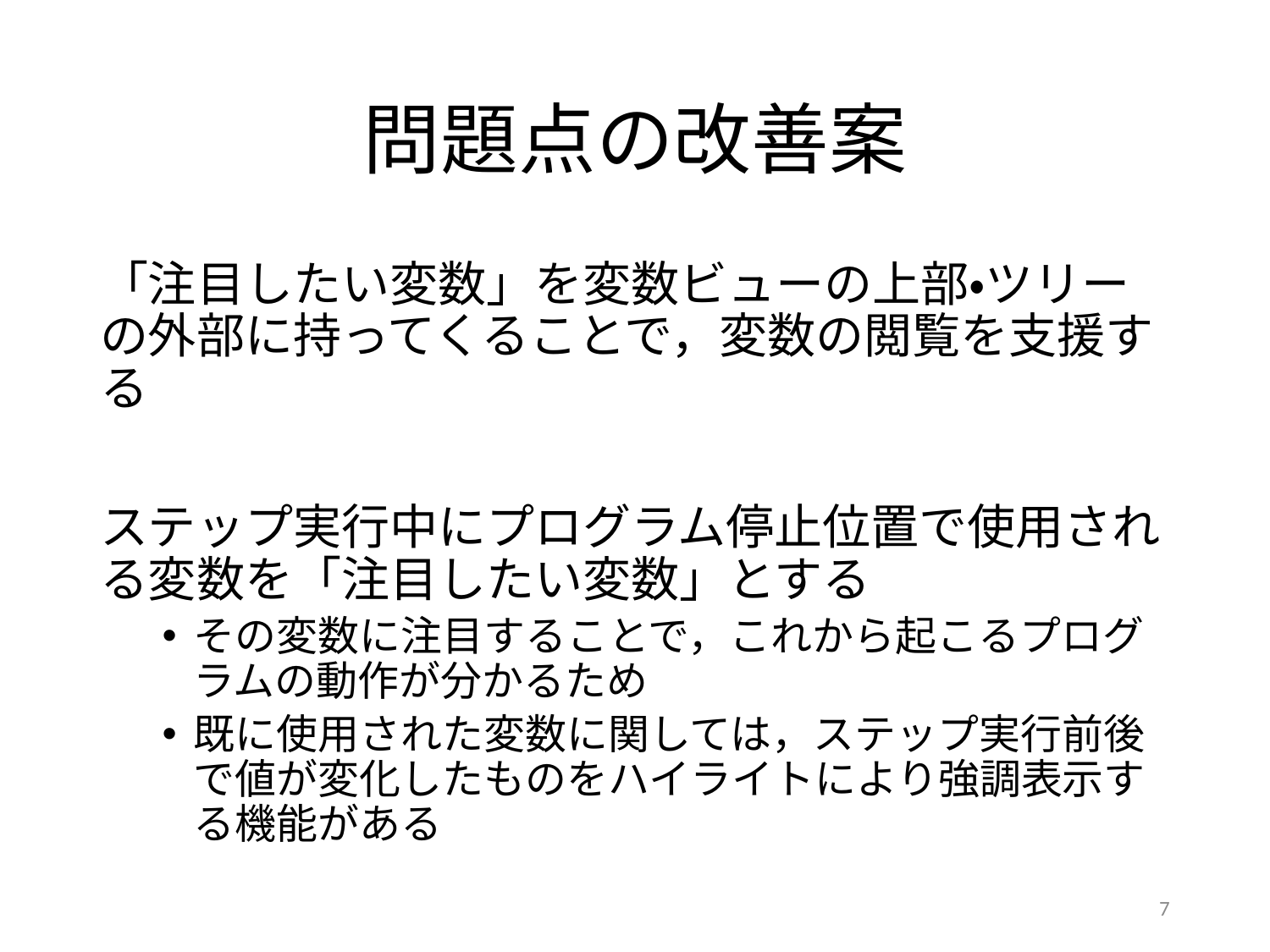

# 問題点の改善案
「注目したい変数」を変数ビューの上部・ツリーの外部に持ってくることで，変数の閲覧を支援する

ステップ実行中にプログラム停止位置で使用される変数を「注目したい変数」とする
その変数に注目することで，これから起こるプログラムの動作が分かるため
既に使用された変数に関しては，ステップ実行前後で値が変化したものをハイライトにより強調表示する機能がある
7